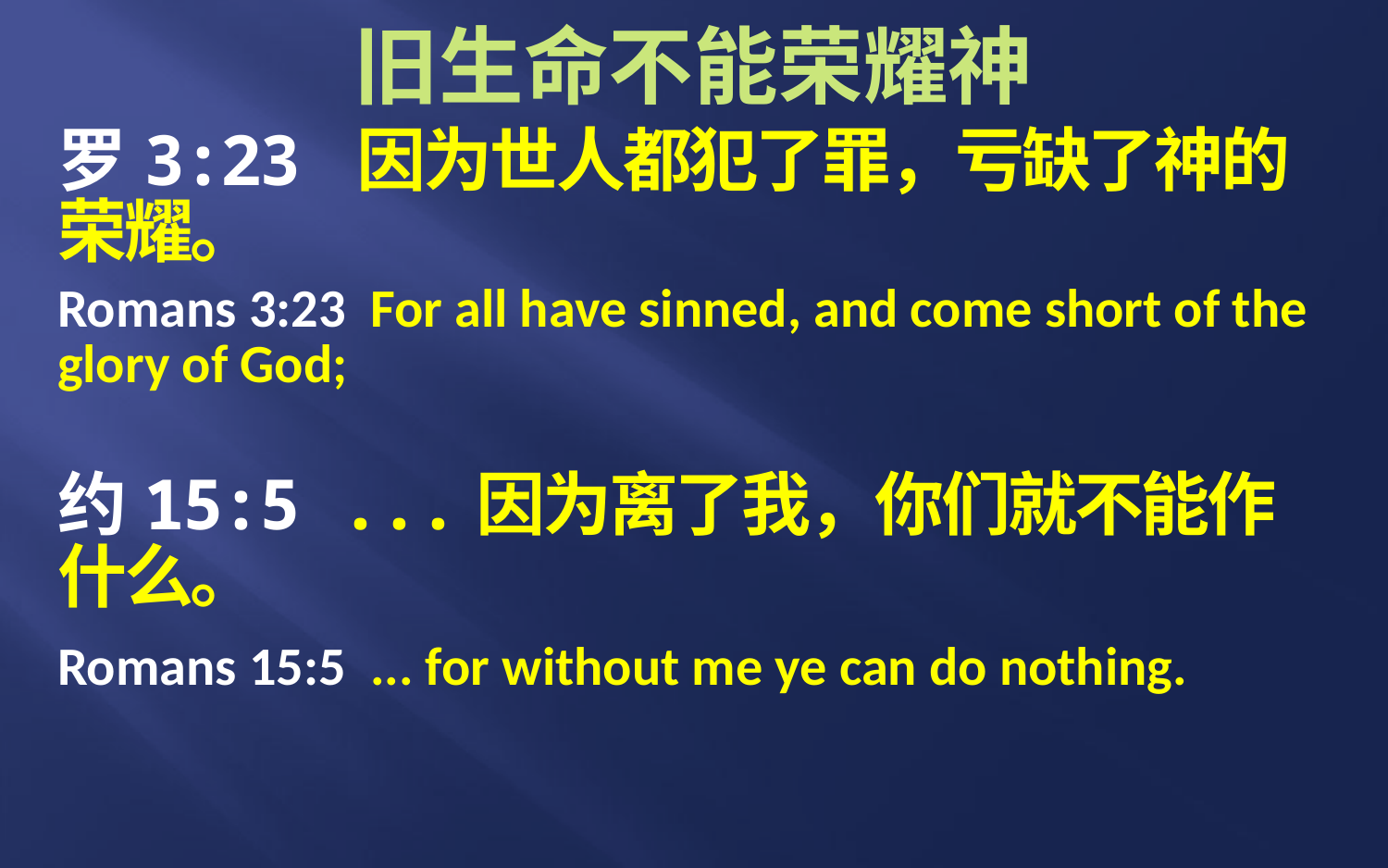

# 旧生命不能荣耀神
罗3:23 因为世人都犯了罪，亏缺了神的荣耀。
Romans 3:23  For all have sinned, and come short of the glory of God;

约15:5 ...因为离了我，你们就不能作什么。
Romans 15:5  ... for without me ye can do nothing.